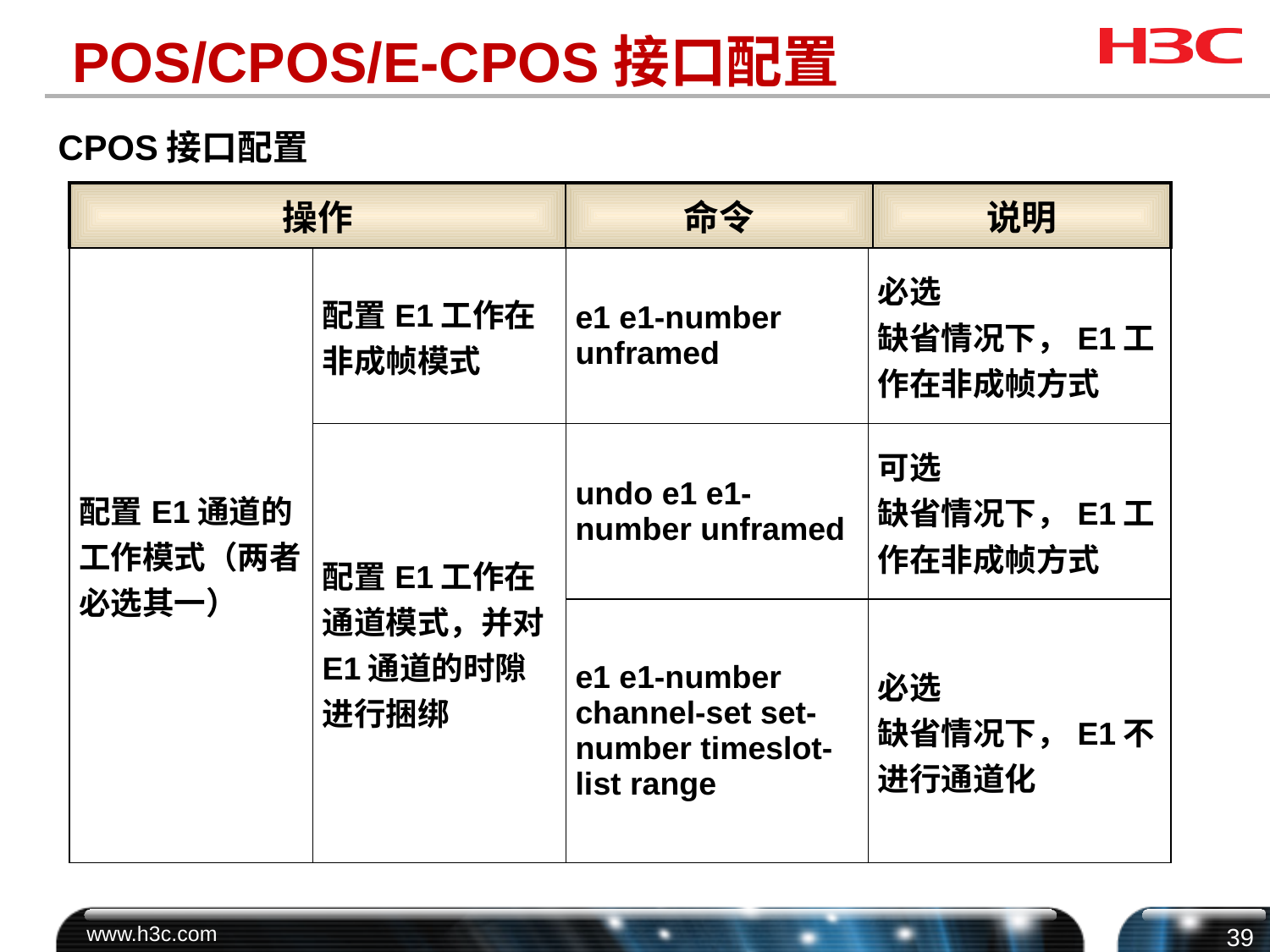

# POS/CPOS/E-CPOS接口配置
CPOS接口配置
| 操作 | 命令 | 说明 |
| --- | --- | --- |
| 配置E1通道的工作模式（两者必选其一） | 配置E1工作在非成帧模式 | e1 e1-number unframed | 必选 缺省情况下，E1工作在非成帧方式 |
| --- | --- | --- | --- |
|  | 配置E1工作在通道模式，并对E1通道的时隙进行捆绑 | undo e1 e1-number unframed | 可选 缺省情况下，E1工作在非成帧方式 |
|  |  | e1 e1-number channel-set set-number timeslot-list range | 必选 缺省情况下，E1不进行通道化 |